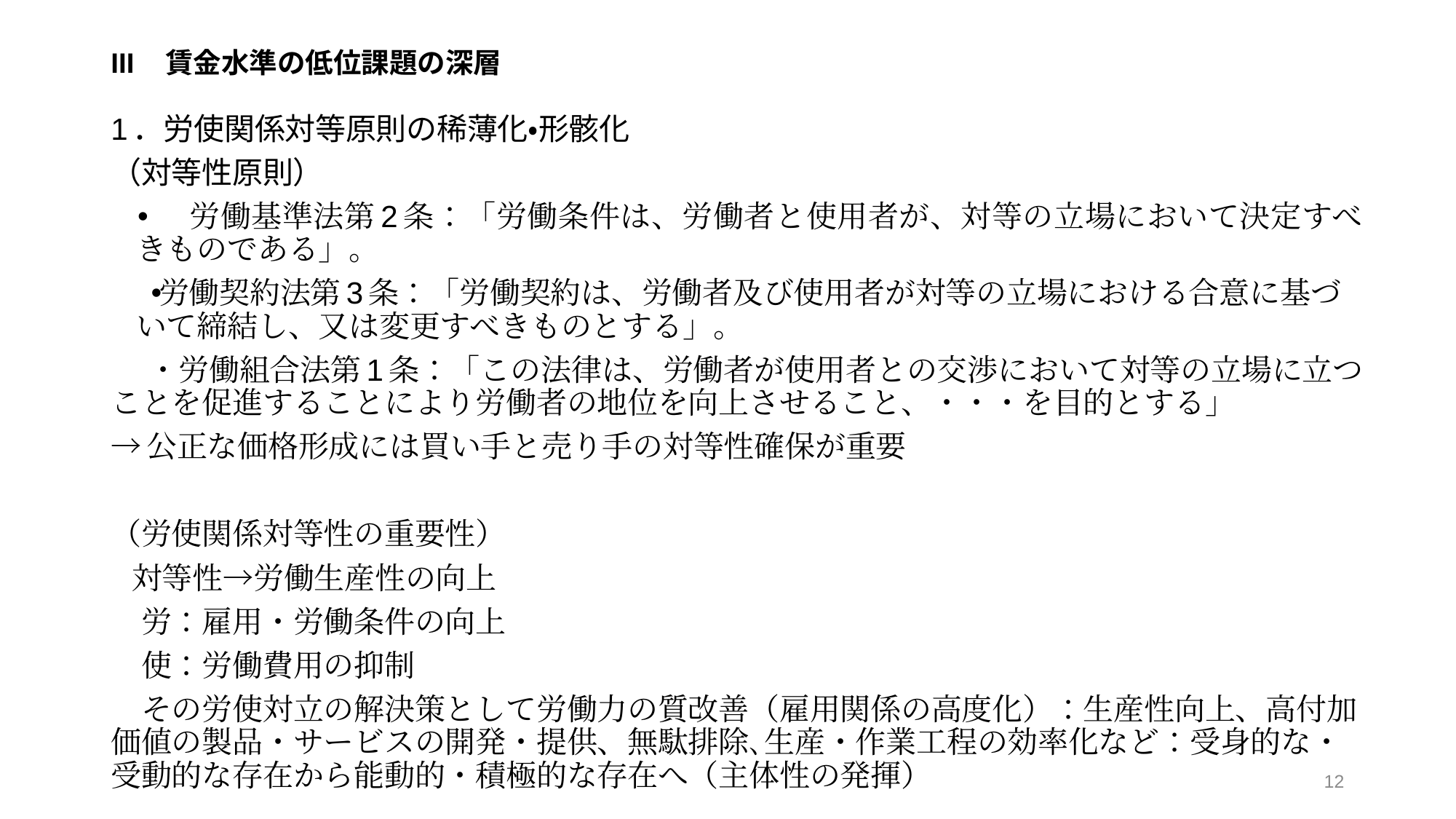

# III　賃金水準の低位課題の深層
1．労使関係対等原則の稀薄化・形骸化
（対等性原則）
　労働基準法第2条：「労働条件は、労働者と使用者が、対等の立場において決定すべきものである」。
労働契約法第3条：「労働契約は、労働者及び使用者が対等の立場における合意に基づいて締結し、又は変更すべきものとする」。
    ・労働組合法第1条：「この法律は、労働者が使用者との交渉において対等の立場に立つことを促進することにより労働者の地位を向上させること、・・・を目的とする」
→公正な価格形成には買い手と売り手の対等性確保が重要

（労使関係対等性の重要性）
  対等性→労働生産性の向上
　労：雇用・労働条件の向上
　使：労働費用の抑制
　その労使対立の解決策として労働力の質改善（雇用関係の高度化）：生産性向上、高付加価値の製品・サービスの開発・提供、無駄排除､生産・作業工程の効率化など：受身的な・受動的な存在から能動的・積極的な存在へ（主体性の発揮）

12